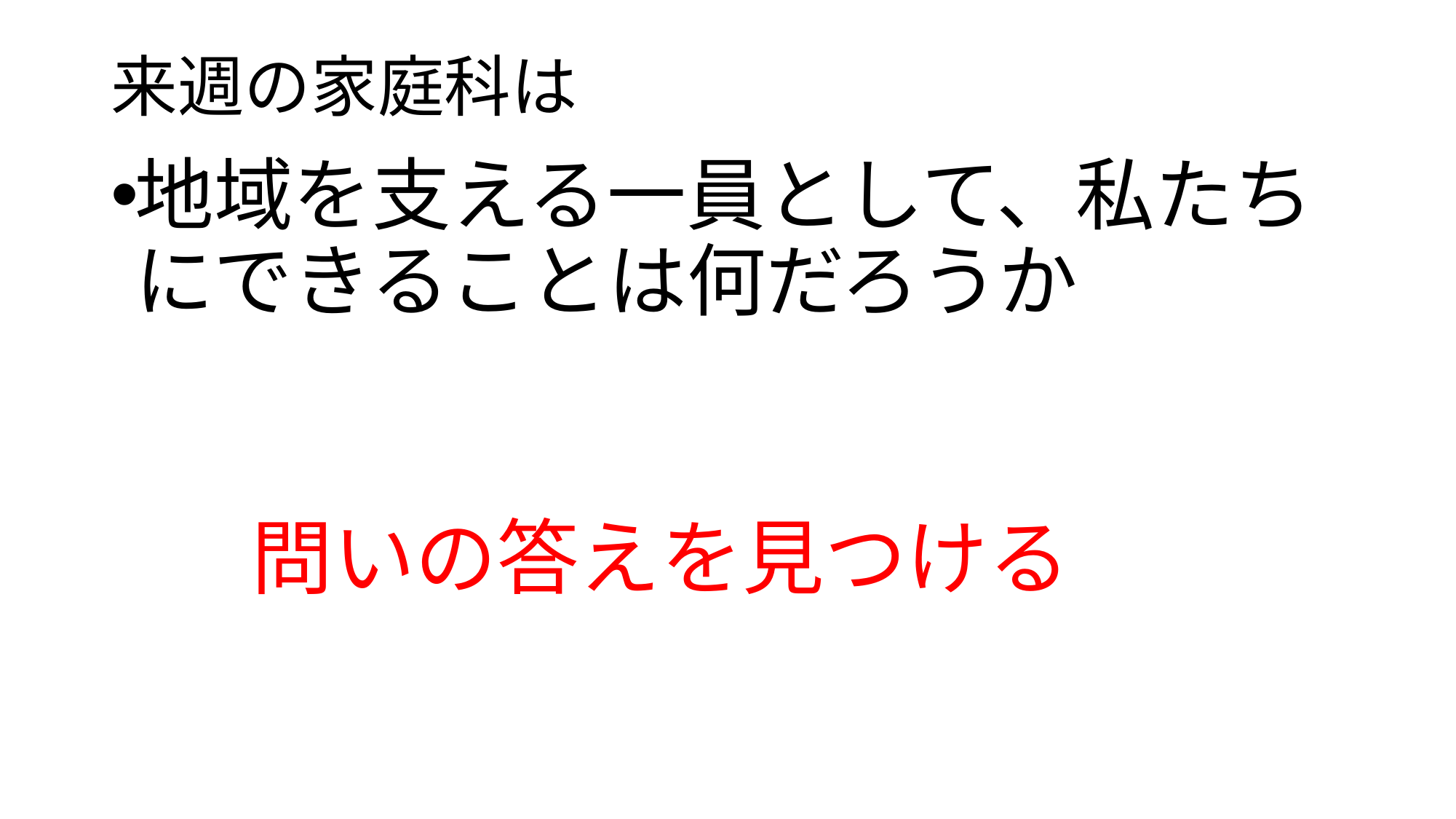

# 来週の家庭科は
地域を支える一員として、私たちにできることは何だろうか
問いの答えを見つける